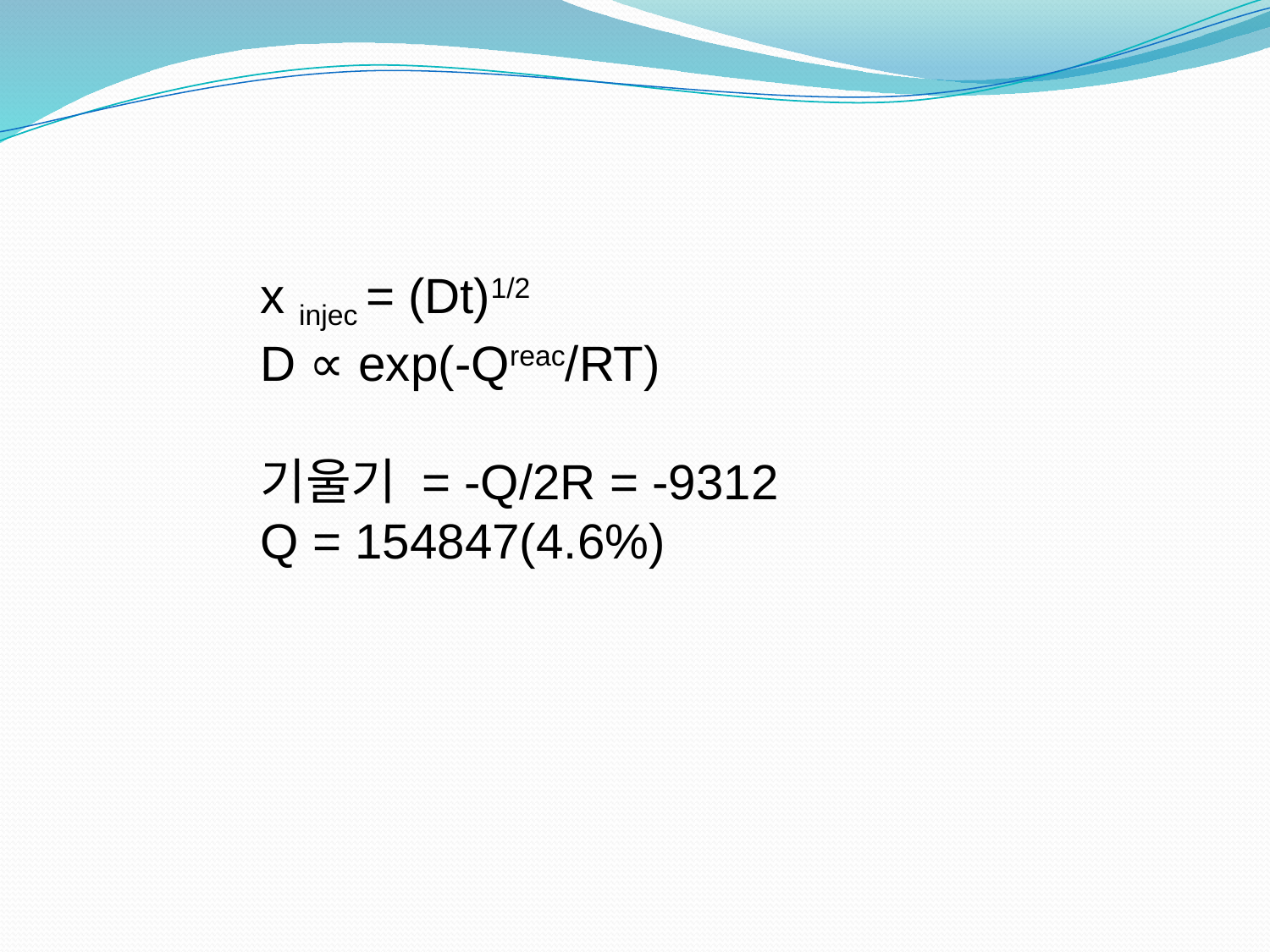

#
x injec = (Dt)1/2
D ∝ exp(-Qreac/RT)

기울기 = -Q/2R = -9312
Q = 154847(4.6%)